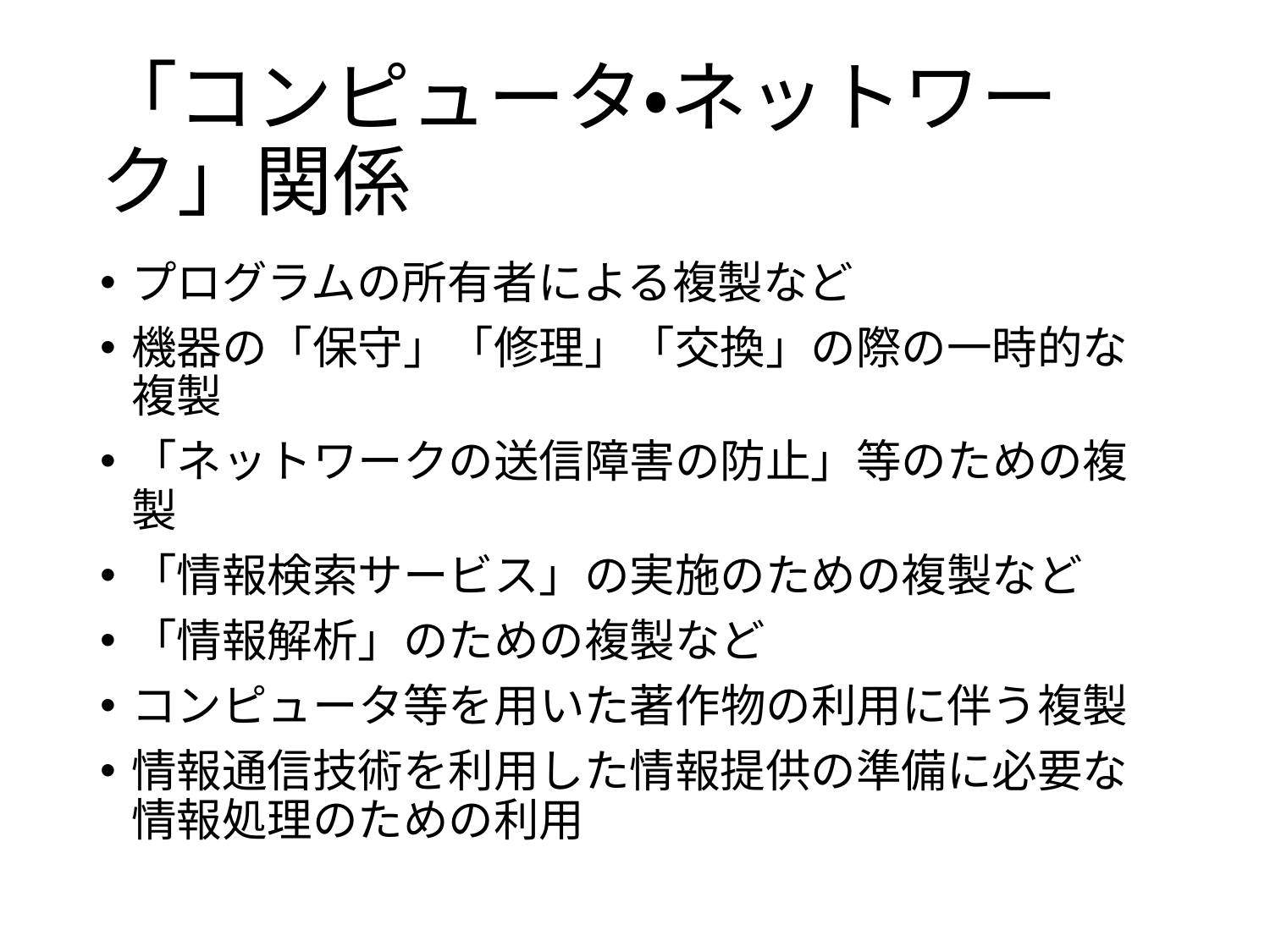

# 「コンピュータ・ネットワーク」関係
プログラムの所有者による複製など
機器の「保守」「修理」「交換」の際の一時的な複製
「ネットワークの送信障害の防止」等のための複製
「情報検索サービス」の実施のための複製など
「情報解析」のための複製など
コンピュータ等を用いた著作物の利用に伴う複製
情報通信技術を利用した情報提供の準備に必要な情報処理のための利用